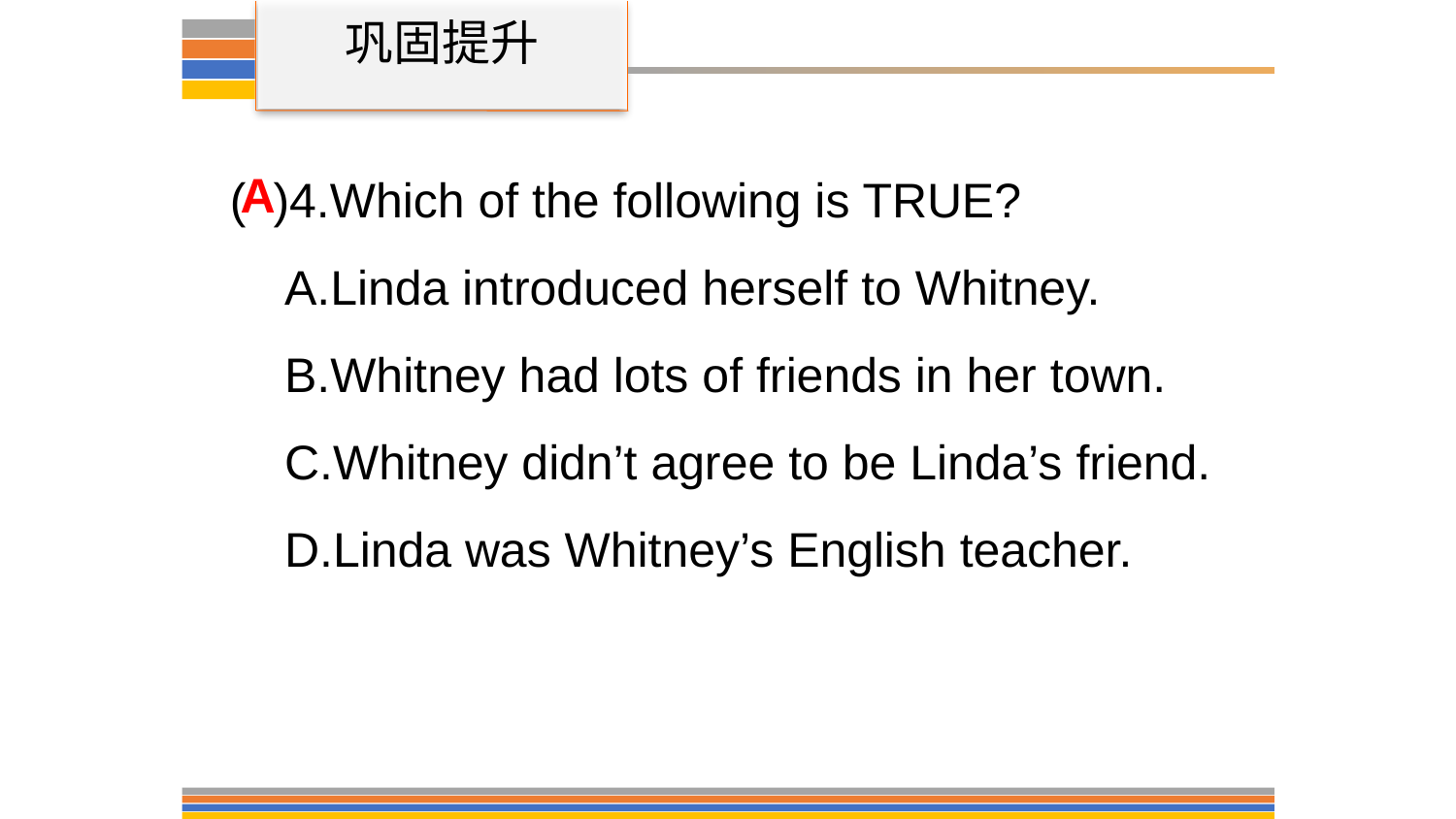

巩固提升

(  )4.Which of the following is TRUE?
A.Linda introduced herself to Whitney.
B.Whitney had lots of friends in her town.
C.Whitney didn’t agree to be Linda’s friend.
D.Linda was Whitney’s English teacher.
A